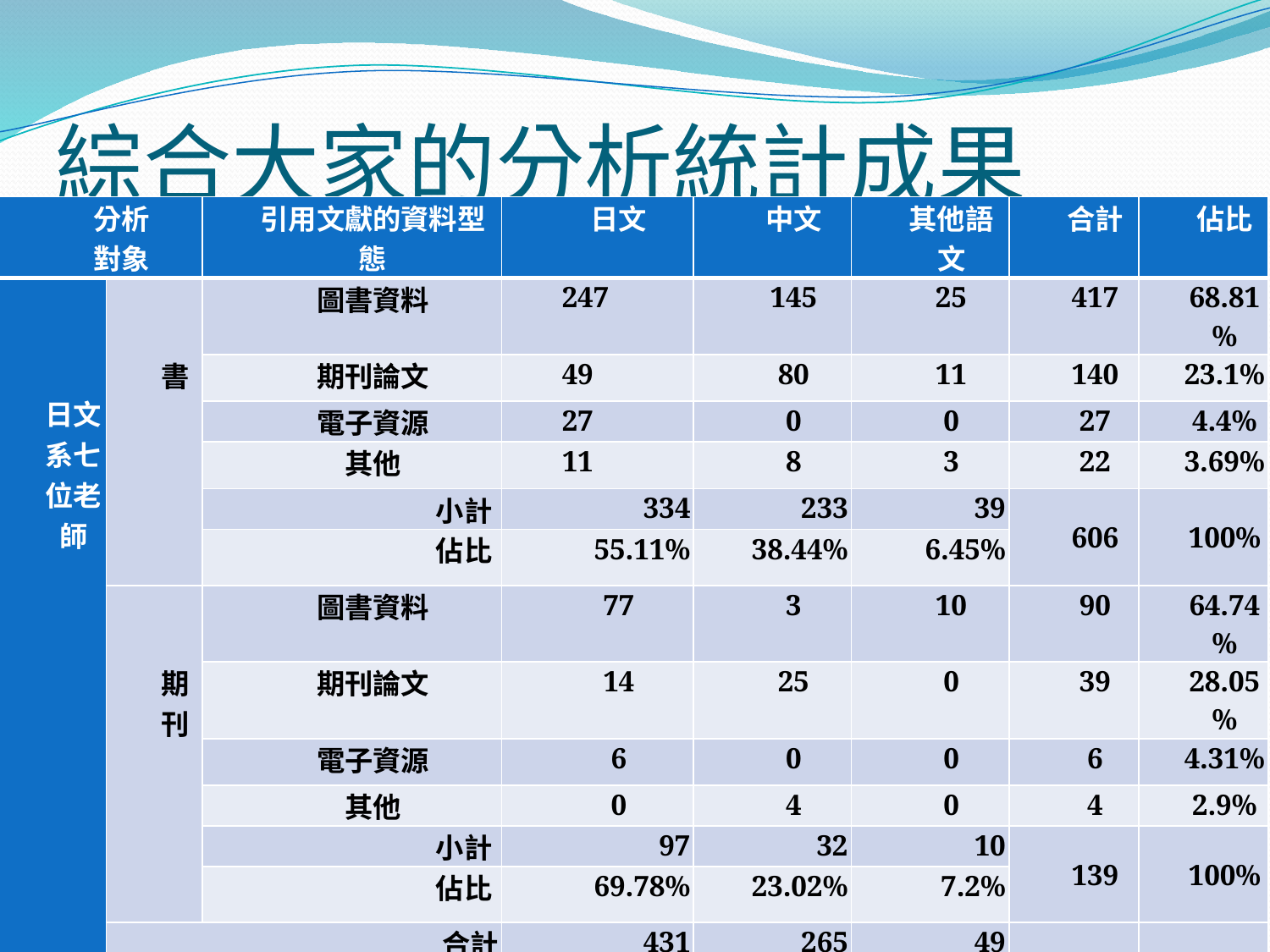

# 綜合大家的分析統計成果
| 分析 對象 |  | 引用文獻的資料型態 | 日文 | 中文 | 其他語文 | 合計 | 佔比 |
| --- | --- | --- | --- | --- | --- | --- | --- |
| 日文系七位老師 | 書 | 圖書資料 | 247 | 145 | 25 | 417 | 68.81% |
|  |  | 期刊論文 | 49 | 80 | 11 | 140 | 23.1% |
|  |  | 電子資源 | 27 | 0 | 0 | 27 | 4.4% |
|  |  | 其他 | 11 | 8 | 3 | 22 | 3.69% |
|  |  | 小計 | 334 | 233 | 39 | 606 | 100% |
|  |  | 佔比 | 55.11% | 38.44% | 6.45% |  |  |
|  | 期刊 | 圖書資料 | 77 | 3 | 10 | 90 | 64.74% |
|  |  | 期刊論文 | 14 | 25 | 0 | 39 | 28.05% |
|  |  | 電子資源 | 6 | 0 | 0 | 6 | 4.31% |
|  |  | 其他 | 0 | 4 | 0 | 4 | 2.9% |
|  |  | 小計 | 97 | 32 | 10 | 139 | 100% |
|  |  | 佔比 | 69.78% | 23.02% | 7.2% |  |  |
|  | 合計 |  | 431 | 265 | 49 | 745 | 100% |
|  | 佔比 |  | 57.85% | 35.57% | 6.58% |  |  |